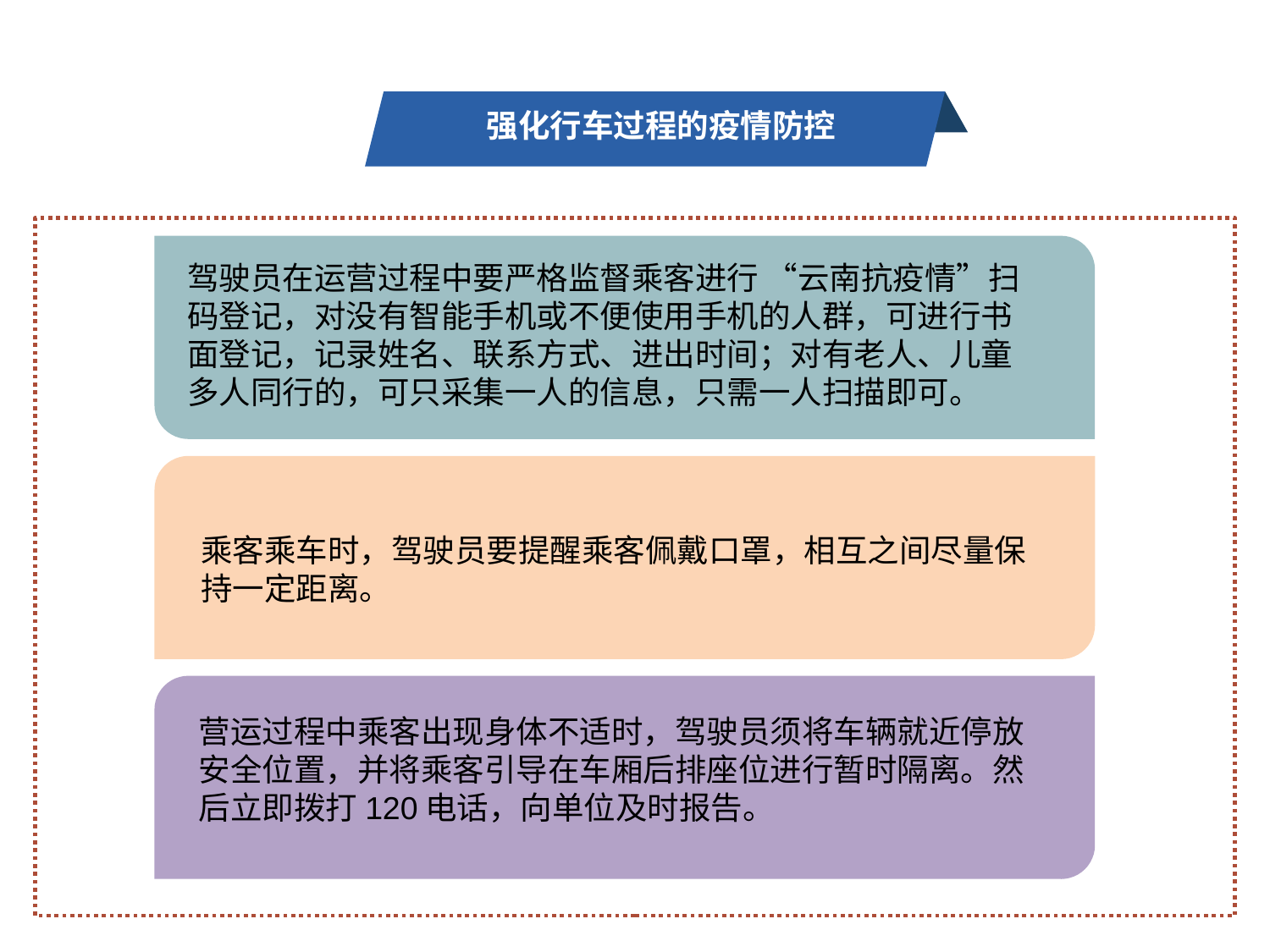

强化行车过程的疫情防控

驾驶员在运营过程中要严格监督乘客进行 “云南抗疫情”扫码登记，对没有智能手机或不便使用手机的人群，可进行书面登记，记录姓名、联系方式、进出时间；对有老人、儿童多人同行的，可只采集一人的信息，只需一人扫描即可。

乘客乘车时，驾驶员要提醒乘客佩戴口罩，相互之间尽量保持一定距离。

营运过程中乘客出现身体不适时，驾驶员须将车辆就近停放安全位置，并将乘客引导在车厢后排座位进行暂时隔离。然后立即拨打120电话，向单位及时报告。